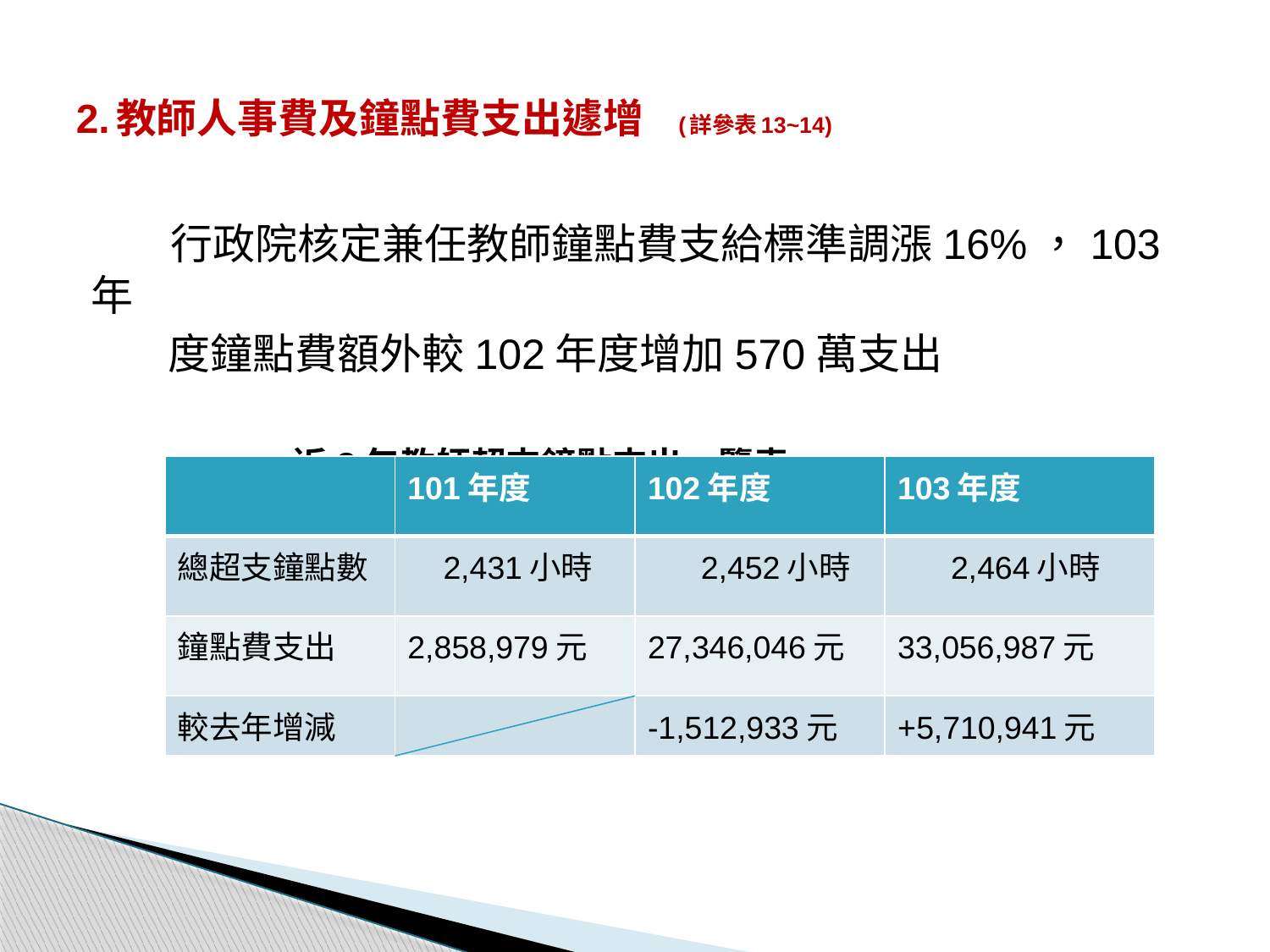

# 2.教師人事費及鐘點費支出遽增   (詳參表13~14)
　   行政院核定兼任教師鐘點費支給標準調漲16%，103年
       度鐘點費額外較102年度增加570萬支出

                        近3年教師超支鐘點支出一覽表

|  | 101年度 | 102年度 | 103年度 |
| --- | --- | --- | --- |
| 總超支鐘點數 | 2,431小時 | 2,452小時 | 2,464小時 |
| 鐘點費支出 | 2,858,979元 | 27,346,046元 | 33,056,987元 |
| 較去年增減 |  | -1,512,933元 | +5,710,941元 |